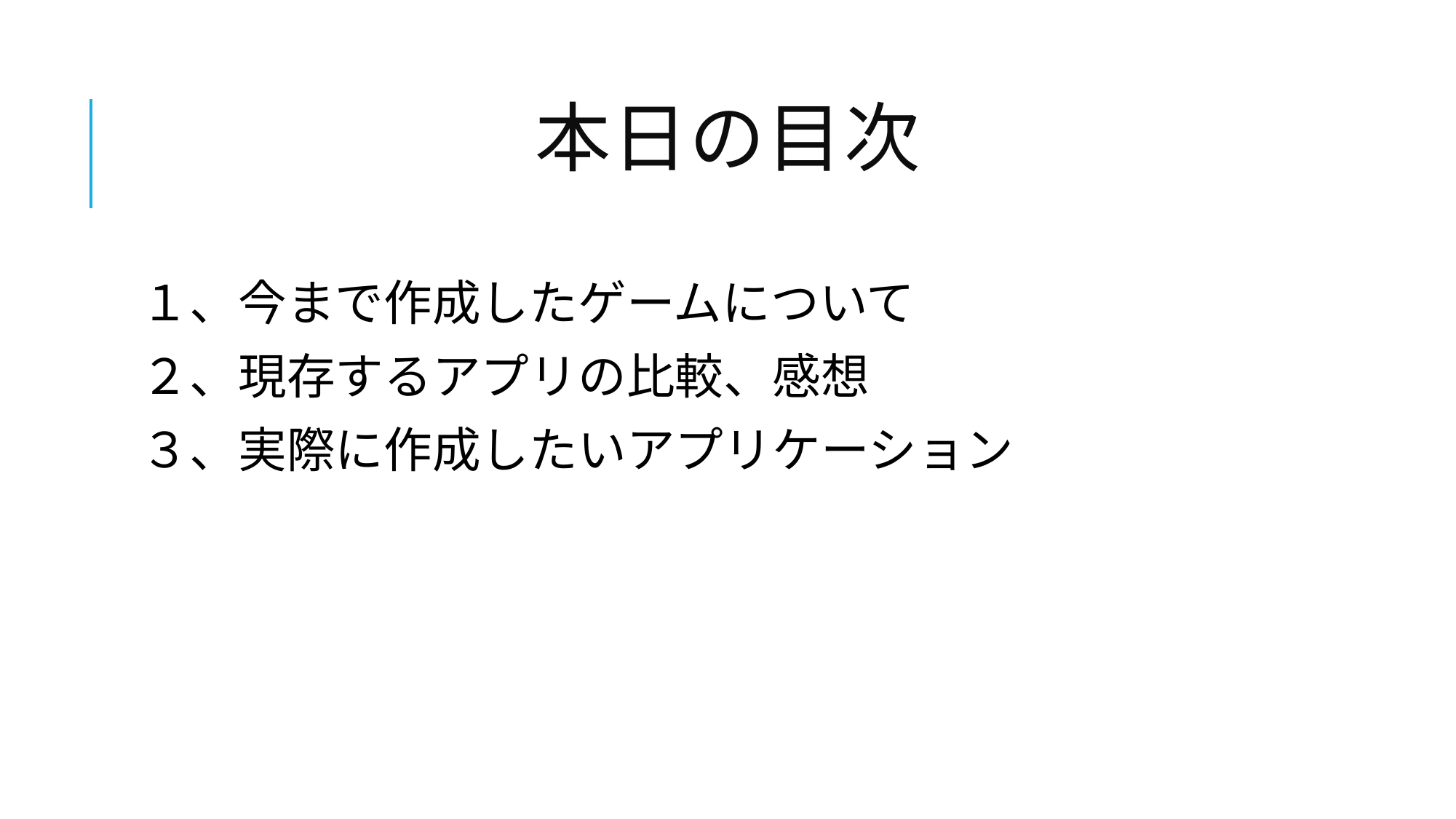

# 本日の目次
１、今まで作成したゲームについて
２、現存するアプリの比較、感想
３、実際に作成したいアプリケーション